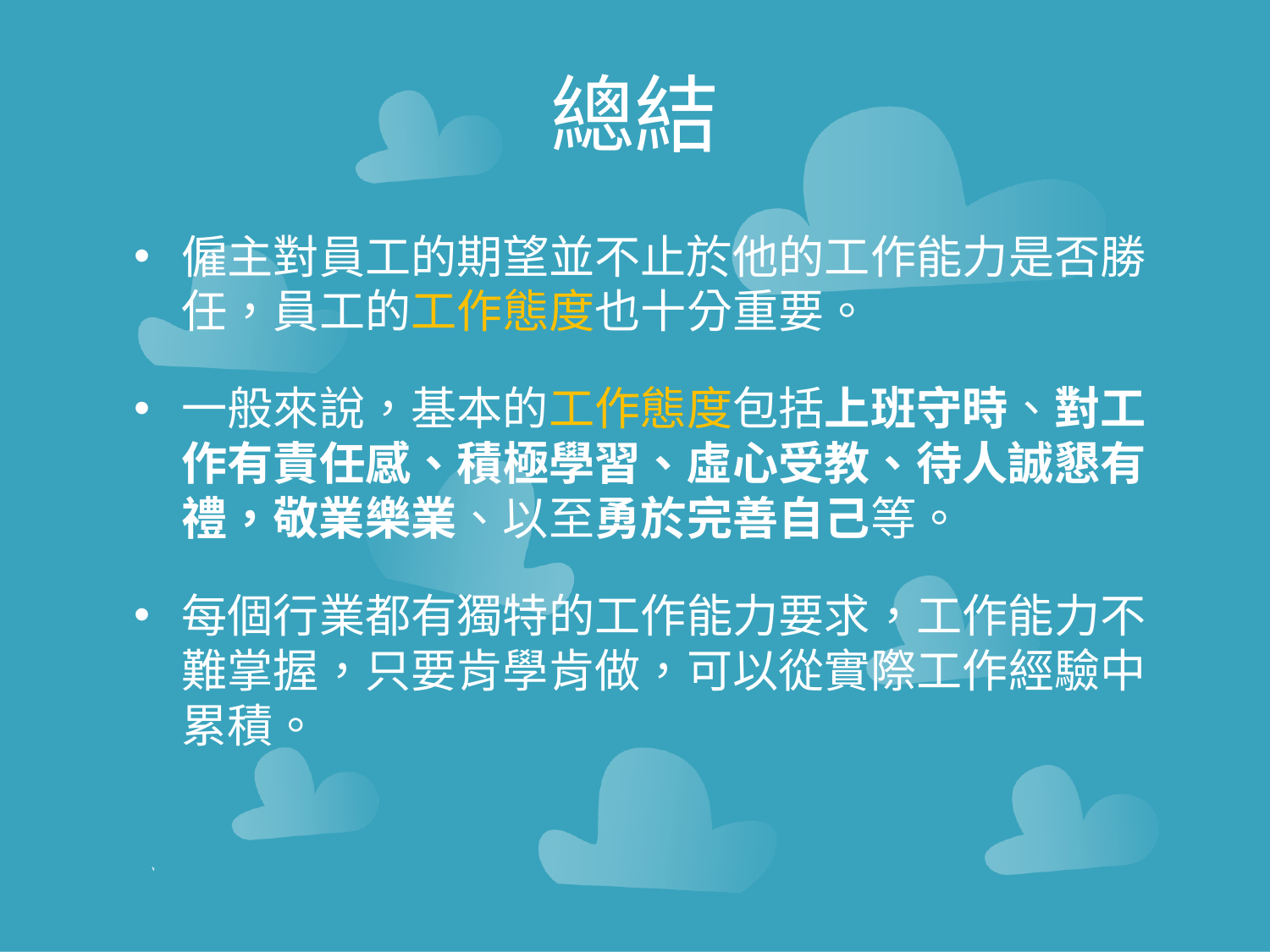

# 總結
僱主對員工的期望並不止於他的工作能力是否勝任，員工的工作態度也十分重要。
一般來說，基本的工作態度包括上班守時、對工作有責任感、積極學習、虛心受教、待人誠懇有禮，敬業樂業、以至勇於完善自己等。
每個行業都有獨特的工作能力要求，工作能力不難掌握，只要肯學肯做，可以從實際工作經驗中累積。